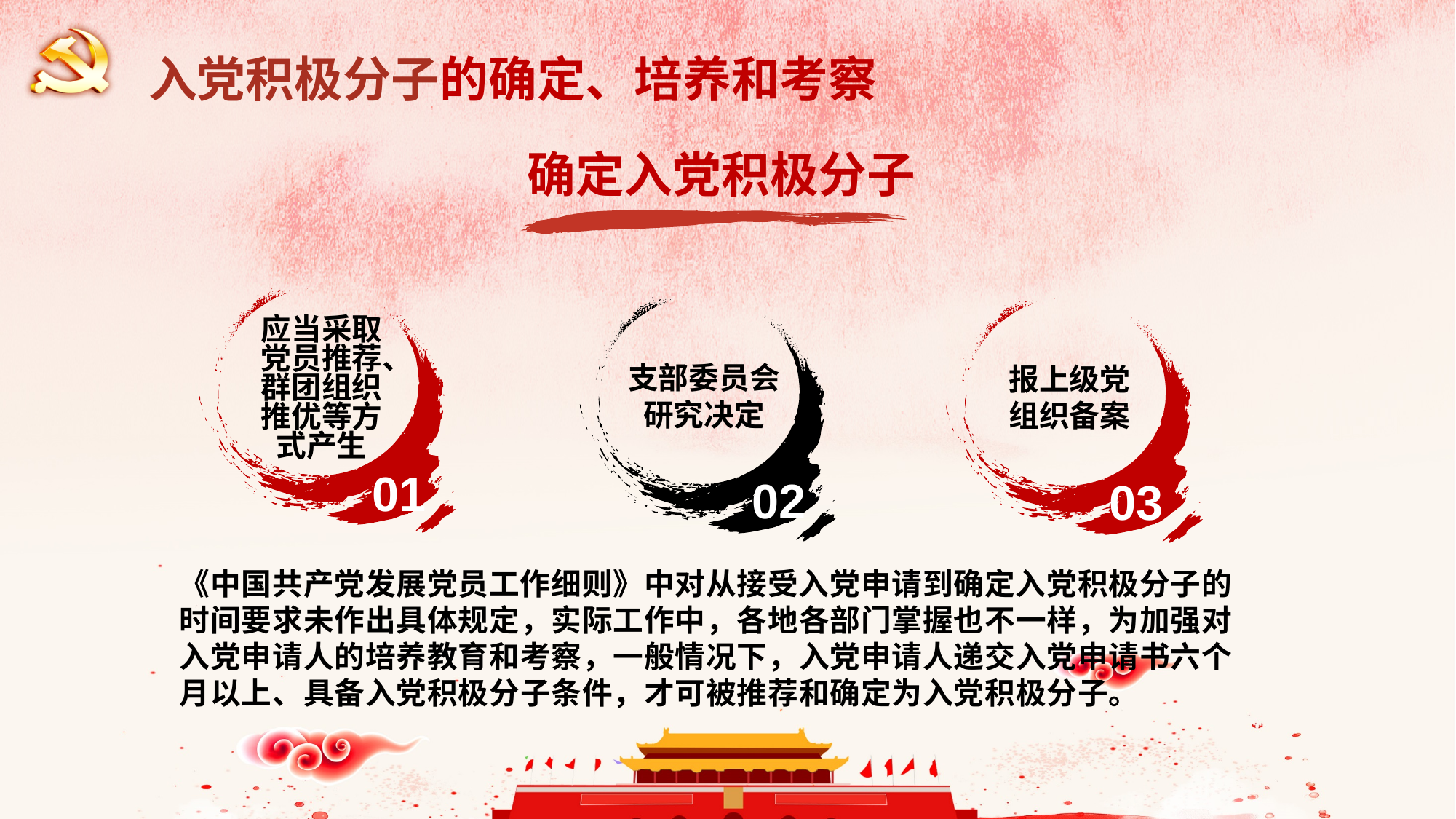

入党积极分子的确定、培养和考察
确定入党积极分子

应当采取党员推荐、群团组织推优等方式产生
支部委员会研究决定
报上级党组织备案
01
02
03
《中国共产党发展党员工作细则》中对从接受入党申请到确定入党积极分子的时间要求未作出具体规定，实际工作中，各地各部门掌握也不一样，为加强对入党申请人的培养教育和考察，一般情况下，入党申请人递交入党申请书六个月以上、具备入党积极分子条件，才可被推荐和确定为入党积极分子。